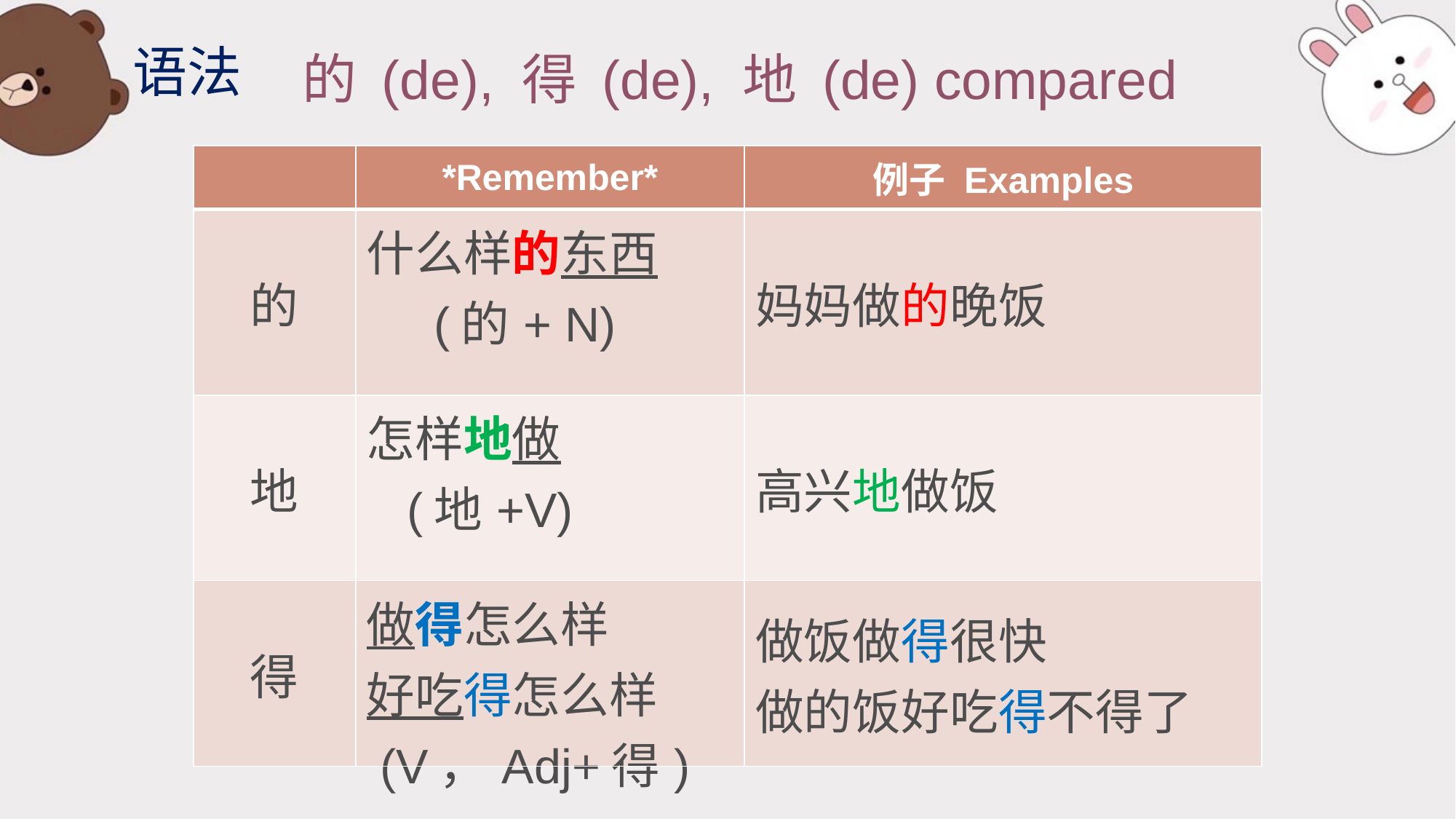

# 的 (de), 得 (de), 地 (de) compared
语法
|  | \*Remember\* | 例子 Examples |
| --- | --- | --- |
| 的 | 什么样的东西 (的+ N) | 妈妈做的晚饭 |
| 地 | 怎样地做 (地+V) | 高兴地做饭 |
| 得 | 做得怎么样 好吃得怎么样 (V，Adj+得) | 做饭做得很快 做的饭好吃得不得了 |